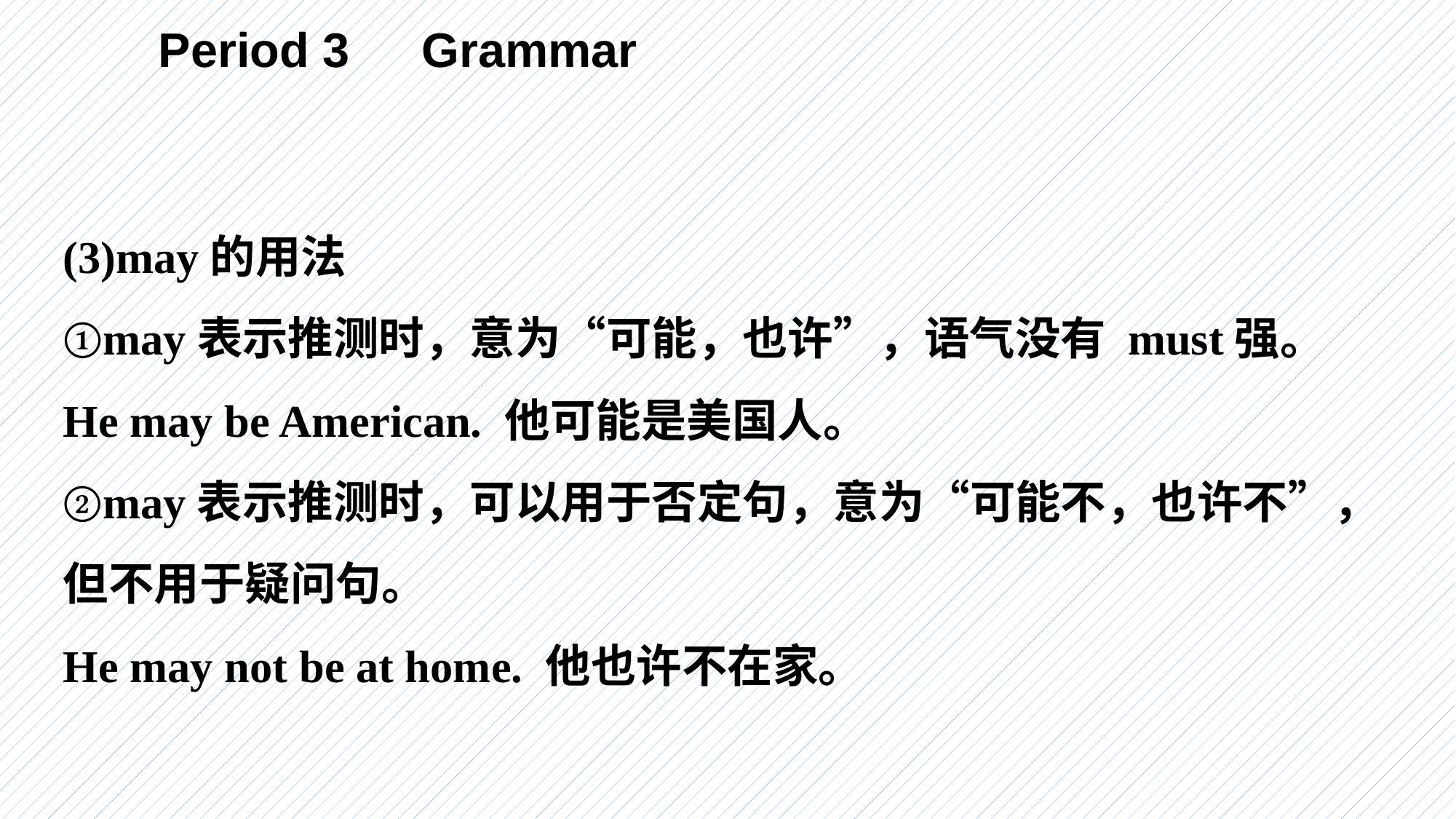

Period 3　Grammar
(3)may的用法
①may表示推测时，意为“可能，也许”，语气没有 must强。
He may be American. 他可能是美国人。
②may表示推测时，可以用于否定句，意为“可能不，也许不”，但不用于疑问句。
He may not be at home. 他也许不在家。